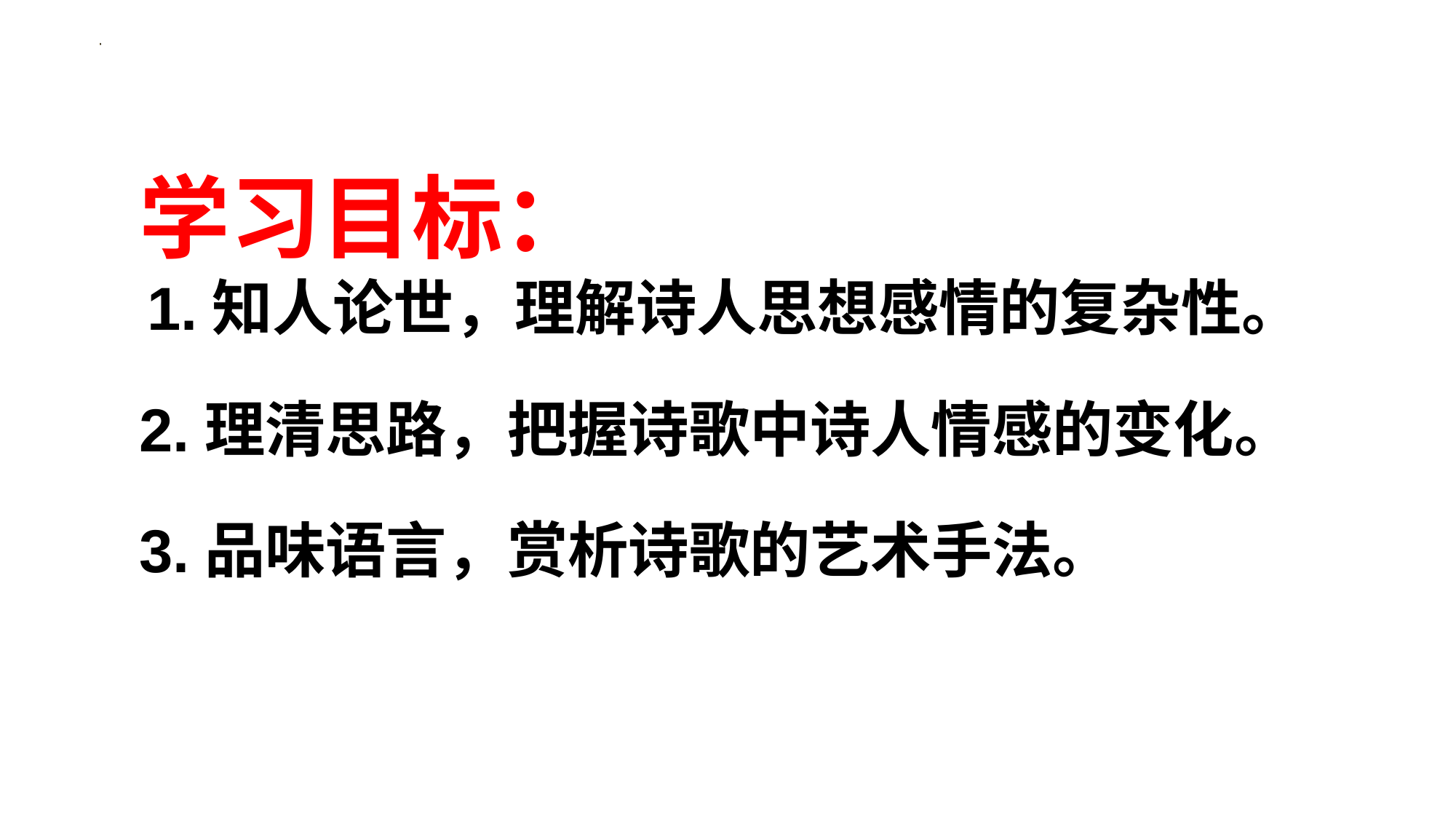

学习目标：
 1.知人论世，理解诗人思想感情的复杂性。
2.理清思路，把握诗歌中诗人情感的变化。
3.品味语言，赏析诗歌的艺术手法。